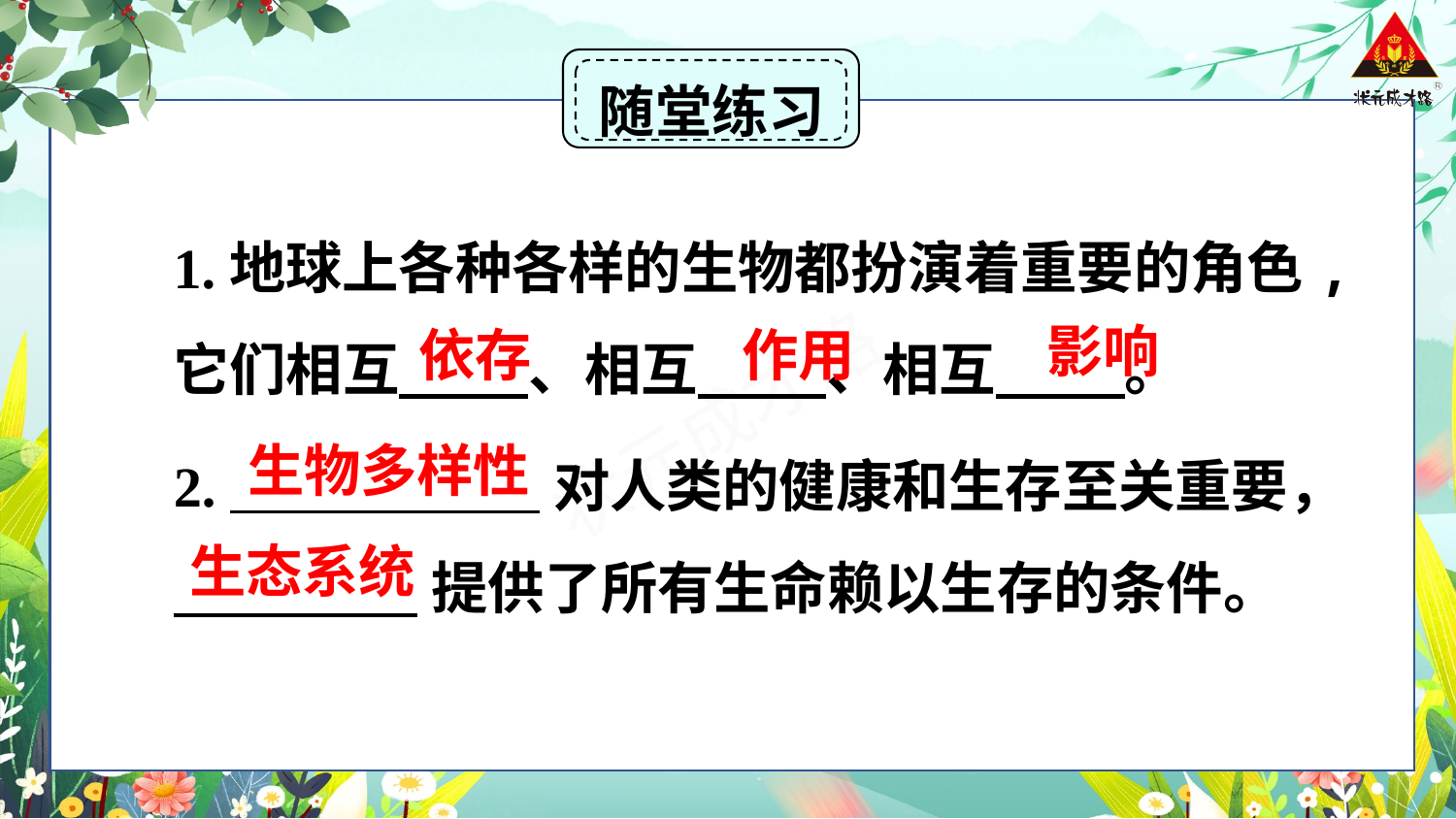

随堂练习

1.地球上各种各样的生物都扮演着重要的角色,它们相互          、相互          、相互          。
影响
依存
作用
2.                       对人类的健康和生存至关重要，
                   提供了所有生命赖以生存的条件。
生物多样性
生态系统